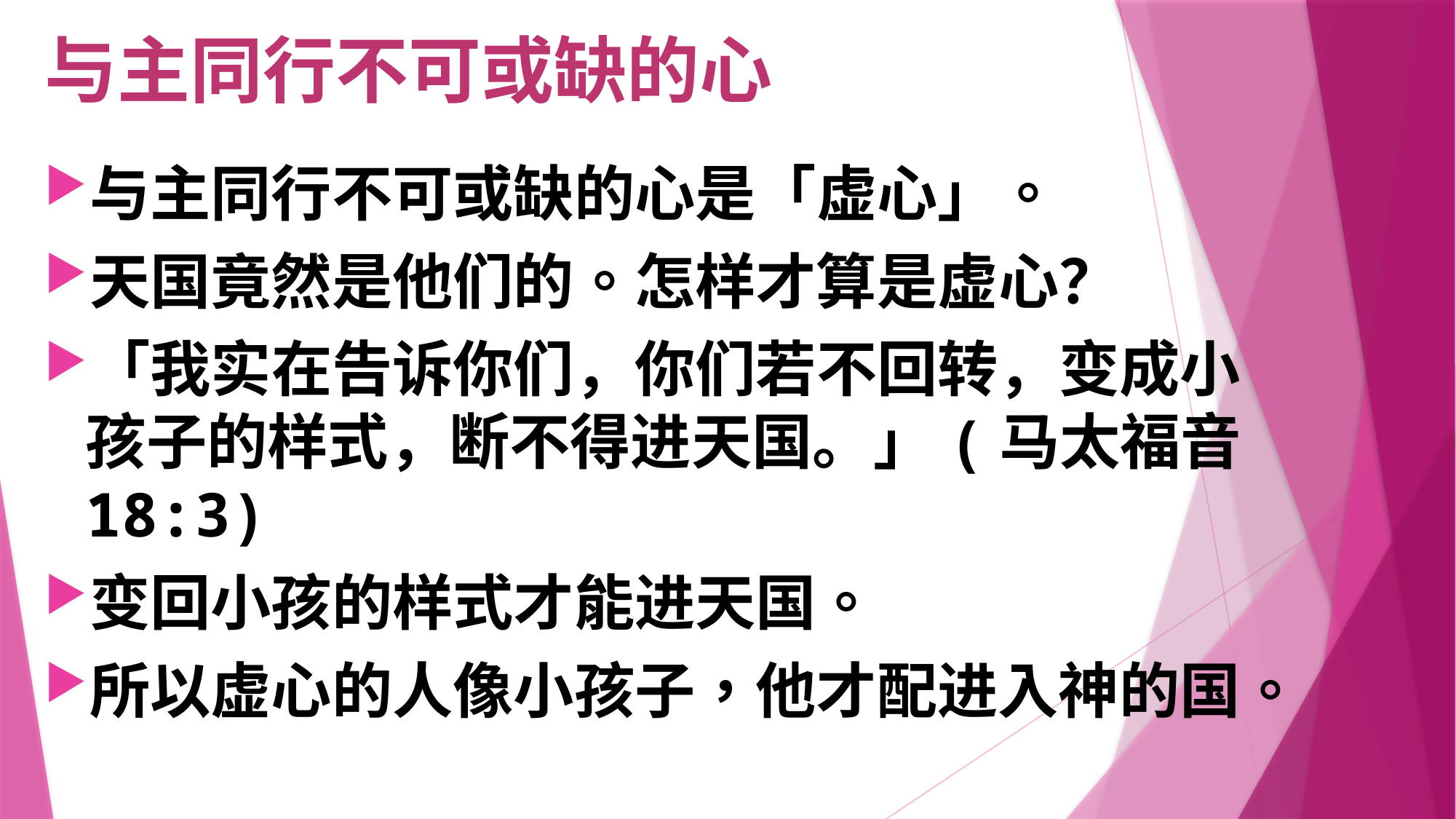

# 与主同行不可或缺的心
与主同行不可或缺的心是「虚心」。
天国竟然是他们的。怎样才算是虚心？
「我实在告诉你们，你们若不回转，变成小孩子的样式，断不得进天国。」(马太福音 18:3)
变回小孩的样式才能进天国。
所以虚心的人像小孩子，他才配进入神的国。